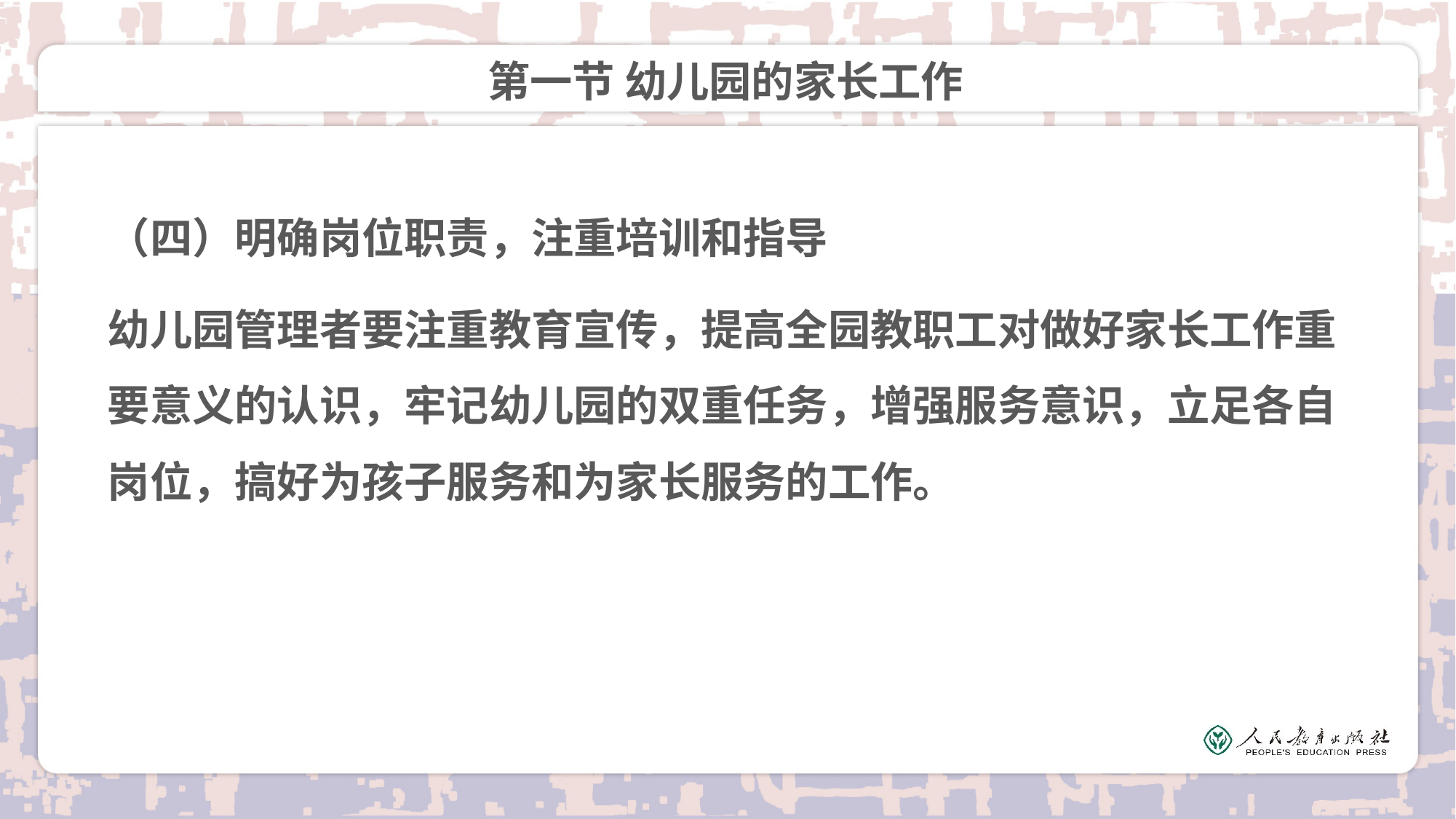

# 第一节 幼儿园的家长工作
（四）明确岗位职责，注重培训和指导
幼儿园管理者要注重教育宣传，提高全园教职工对做好家长工作重要意义的认识，牢记幼儿园的双重任务，增强服务意识，立足各自岗位，搞好为孩子服务和为家长服务的工作。